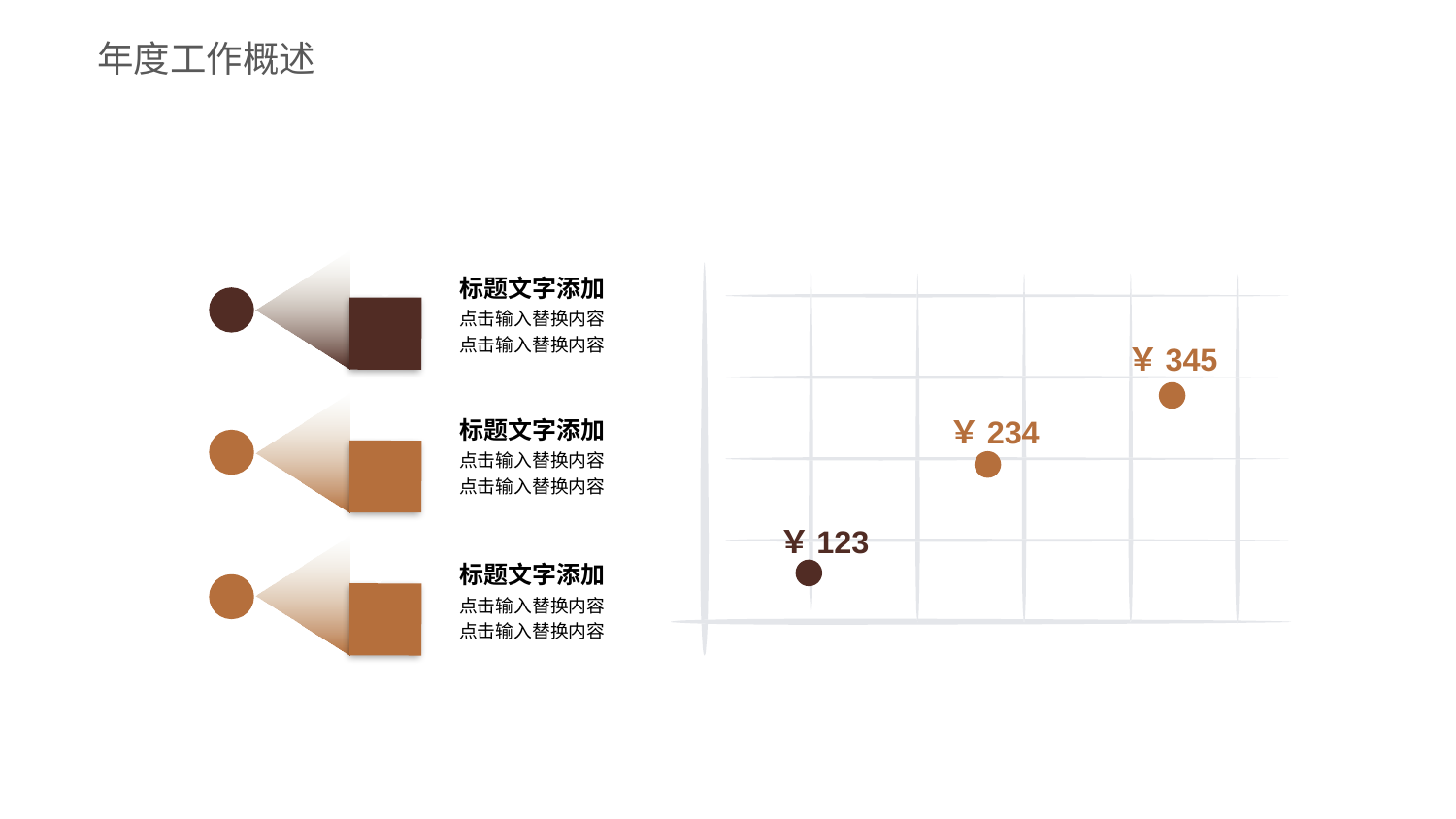

年度工作概述

标题文字添加
点击输入替换内容
点击输入替换内容

￥345

￥234

￥123

标题文字添加
点击输入替换内容
点击输入替换内容

标题文字添加
点击输入替换内容
点击输入替换内容